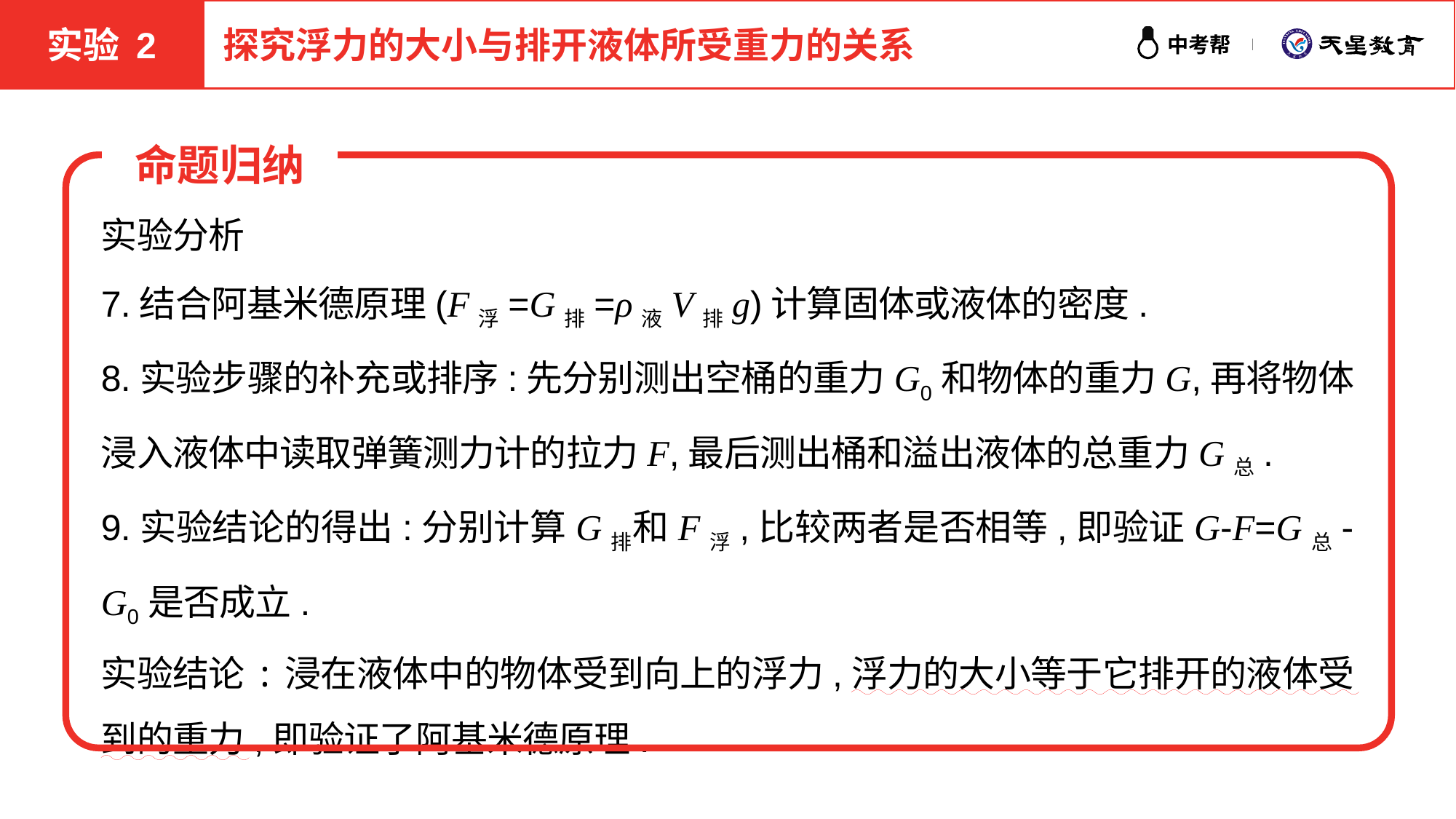

实验 2
探究浮力的大小与排开液体所受重力的关系
命题归纳

实验分析
7.结合阿基米德原理(F浮=G排=ρ液V排g)计算固体或液体的密度.
8.实验步骤的补充或排序:先分别测出空桶的重力G0和物体的重力G,再将物体浸入液体中读取弹簧测力计的拉力F,最后测出桶和溢出液体的总重力G总.
9.实验结论的得出:分别计算G排和F浮,比较两者是否相等,即验证G-F=G总-G0是否成立.
实验结论:浸在液体中的物体受到向上的浮力,浮力的大小等于它排开的液体受到的重力,即验证了阿基米德原理.